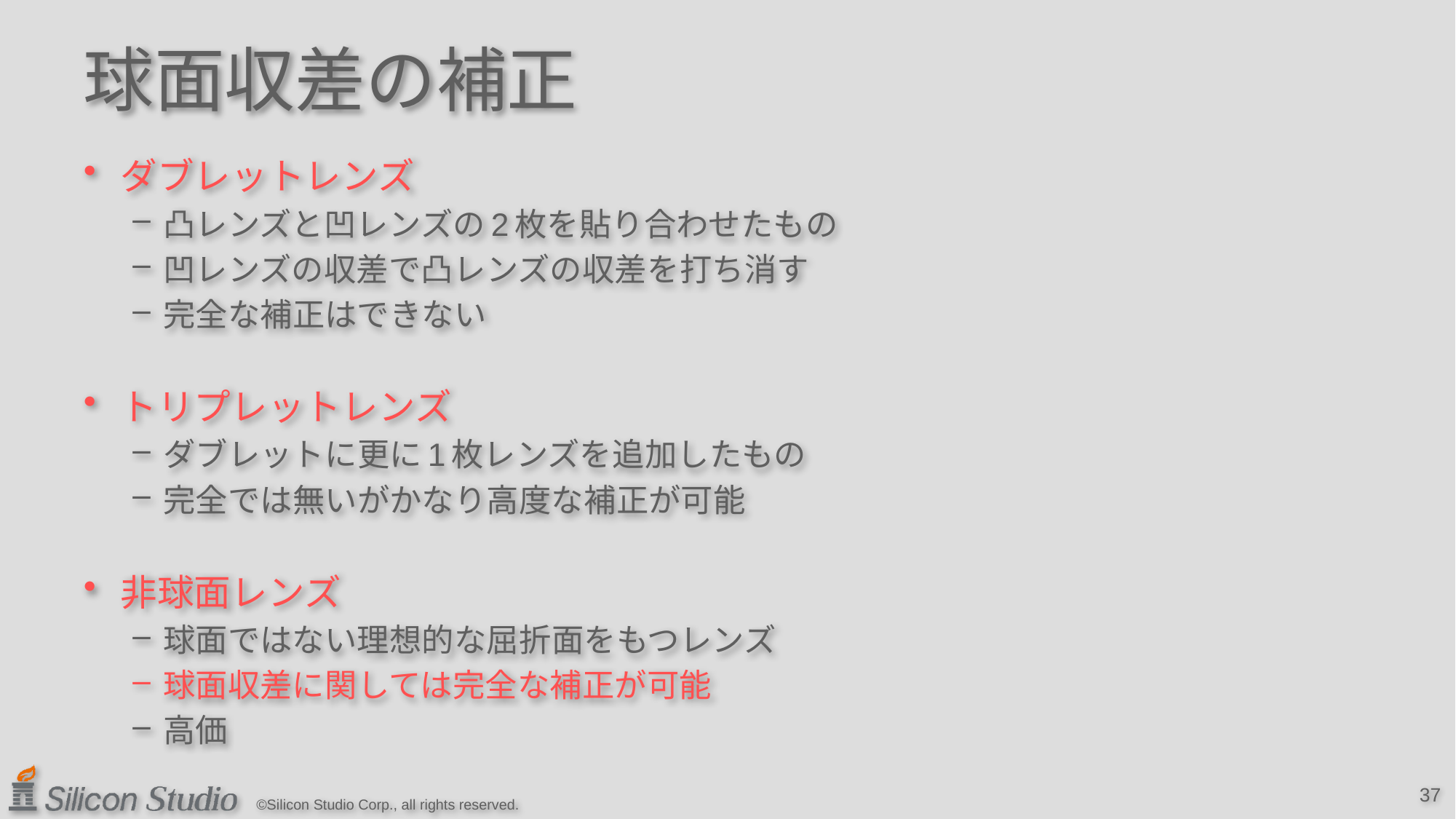

# 球面収差の補正
ダブレットレンズ
凸レンズと凹レンズの2枚を貼り合わせたもの
凹レンズの収差で凸レンズの収差を打ち消す
完全な補正はできない

トリプレットレンズ
ダブレットに更に1枚レンズを追加したもの
完全では無いがかなり高度な補正が可能

非球面レンズ
球面ではない理想的な屈折面をもつレンズ
球面収差に関しては完全な補正が可能
高価